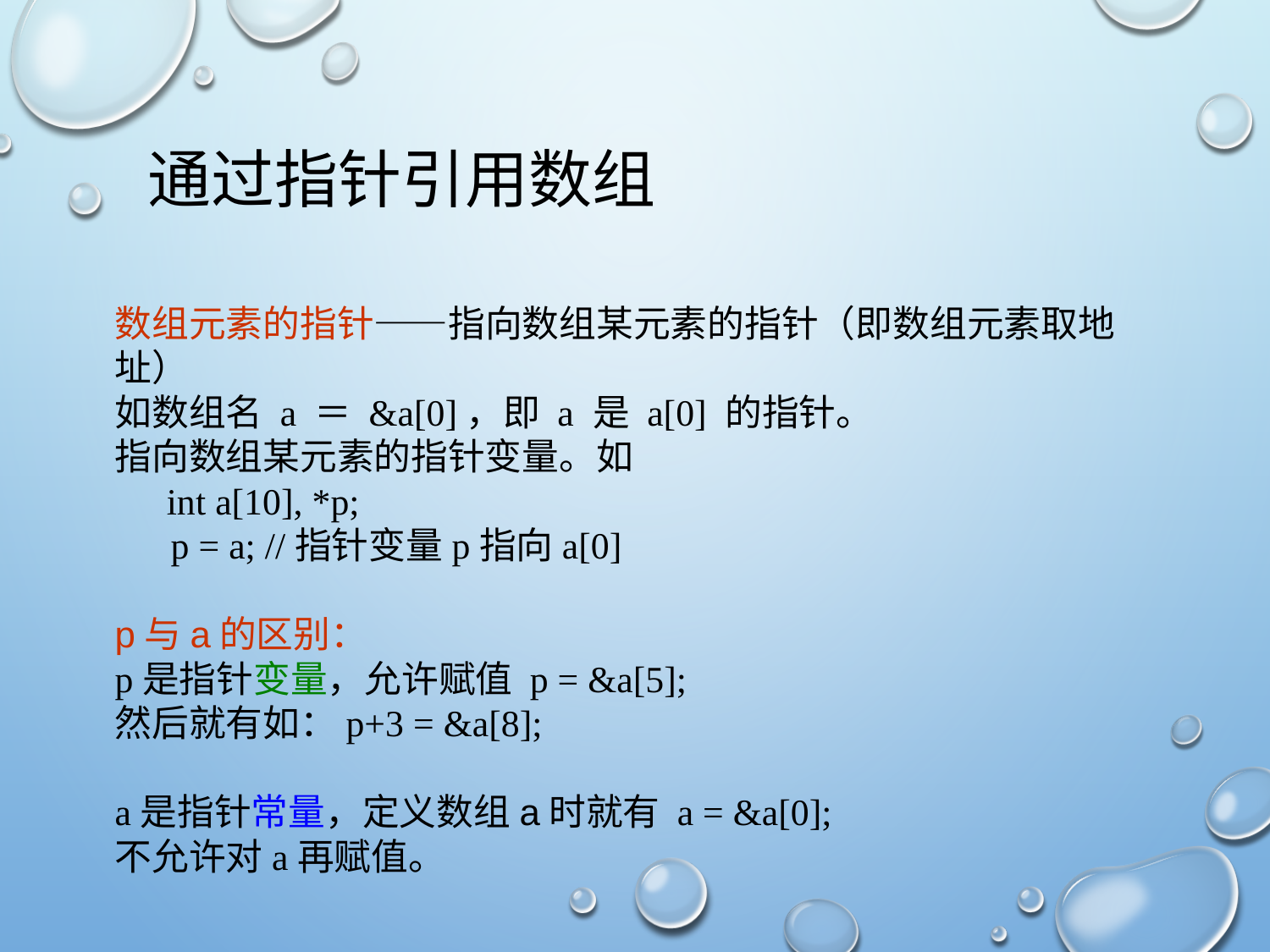

# 通过指针引用数组
数组元素的指针——指向数组某元素的指针（即数组元素取地址）
如数组名 a ＝ &a[0]，即 a 是 a[0] 的指针。
指向数组某元素的指针变量。如
     int a[10], *p;
      p = a; //指针变量p指向a[0]

p与a的区别：
p是指针变量，允许赋值 p = &a[5];
然后就有如：p+3 = &a[8];

a是指针常量，定义数组a时就有 a = &a[0];
不允许对a再赋值。